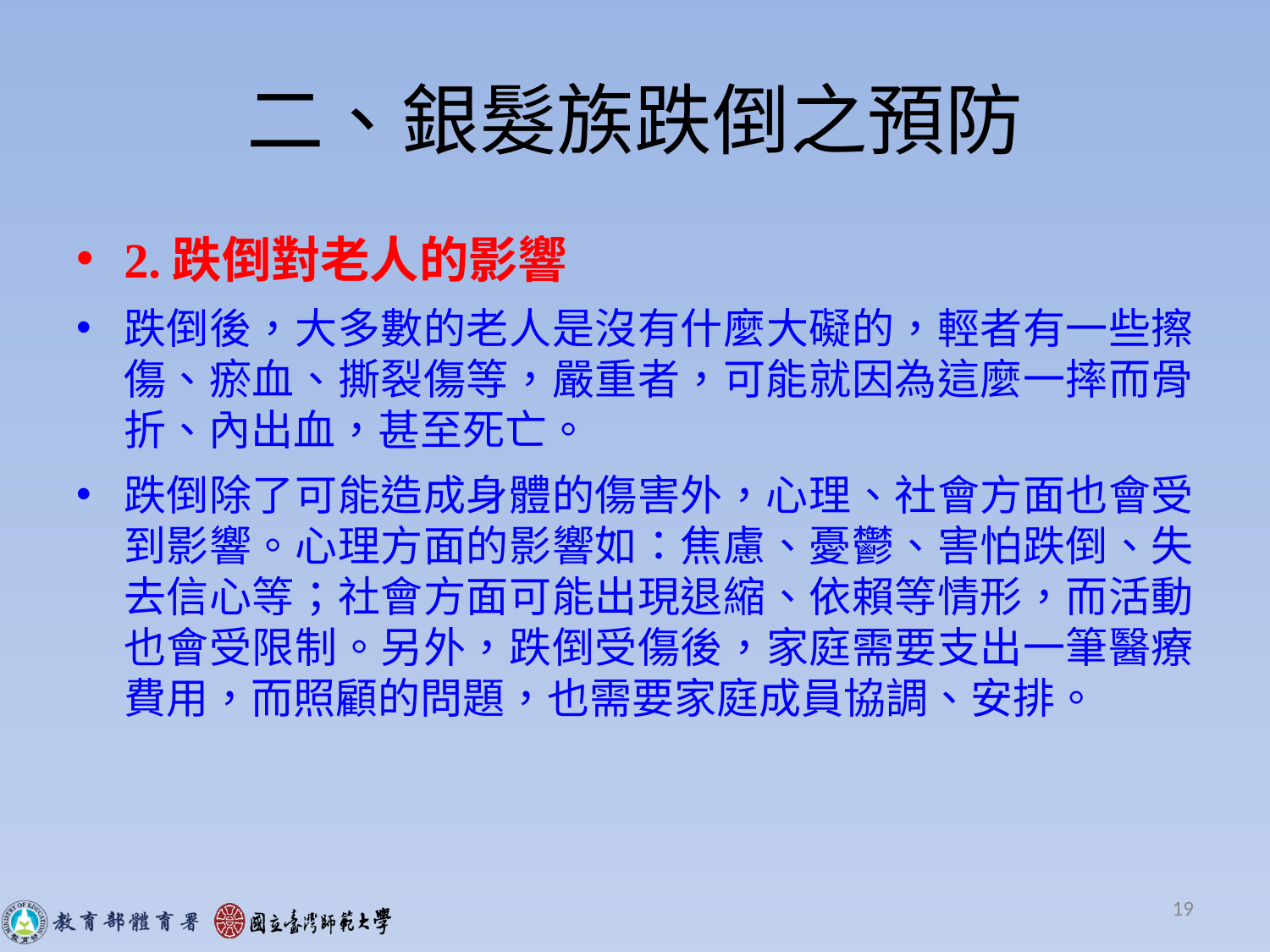

# 二、銀髮族跌倒之預防
2.跌倒對老人的影響
跌倒後，大多數的老人是沒有什麼大礙的，輕者有一些擦傷、瘀血、撕裂傷等，嚴重者，可能就因為這麼一摔而骨折、內出血，甚至死亡。
跌倒除了可能造成身體的傷害外，心理、社會方面也會受到影響。心理方面的影響如：焦慮、憂鬱、害怕跌倒、失去信心等；社會方面可能出現退縮、依賴等情形，而活動也會受限制。另外，跌倒受傷後，家庭需要支出一筆醫療費用，而照顧的問題，也需要家庭成員協調、安排。

19